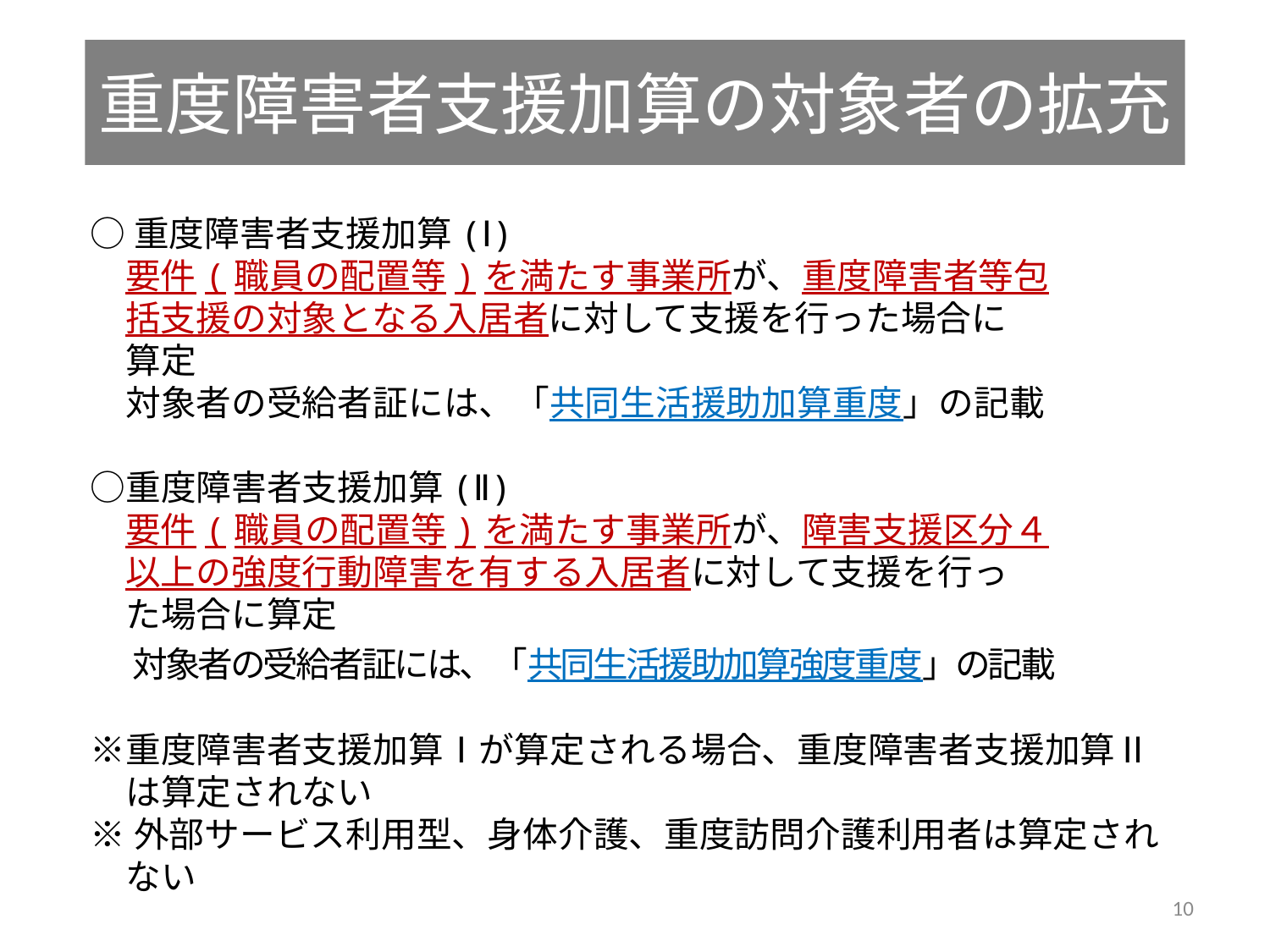

# 重度障害者支援加算の対象者の拡充
○重度障害者支援加算(Ⅰ)
　要件(職員の配置等)を満たす事業所が、重度障害者等包
　括支援の対象となる入居者に対して支援を行った場合に　　
　算定
　対象者の受給者証には、「共同生活援助加算重度」の記載
○重度障害者支援加算(Ⅱ)
　要件(職員の配置等)を満たす事業所が、障害支援区分４
　以上の強度行動障害を有する入居者に対して支援を行っ
　た場合に算定
　対象者の受給者証には、「共同生活援助加算強度重度」の記載
※重度障害者支援加算Ⅰが算定される場合、重度障害者支援加算Ⅱ
　は算定されない
※外部サービス利用型、身体介護、重度訪問介護利用者は算定され
　ない

10